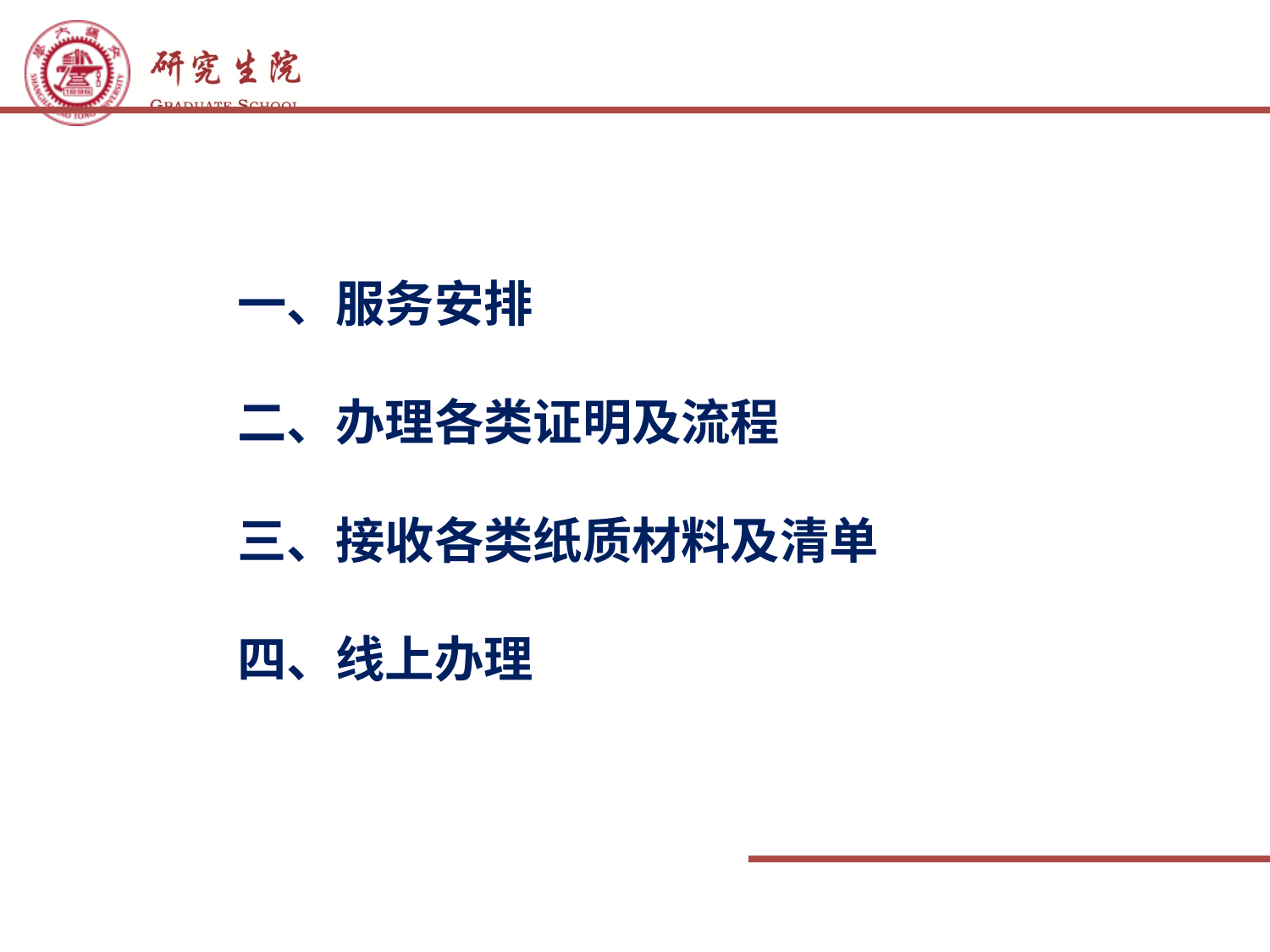

一、服务安排

二、办理各类证明及流程

三、接收各类纸质材料及清单

四、线上办理